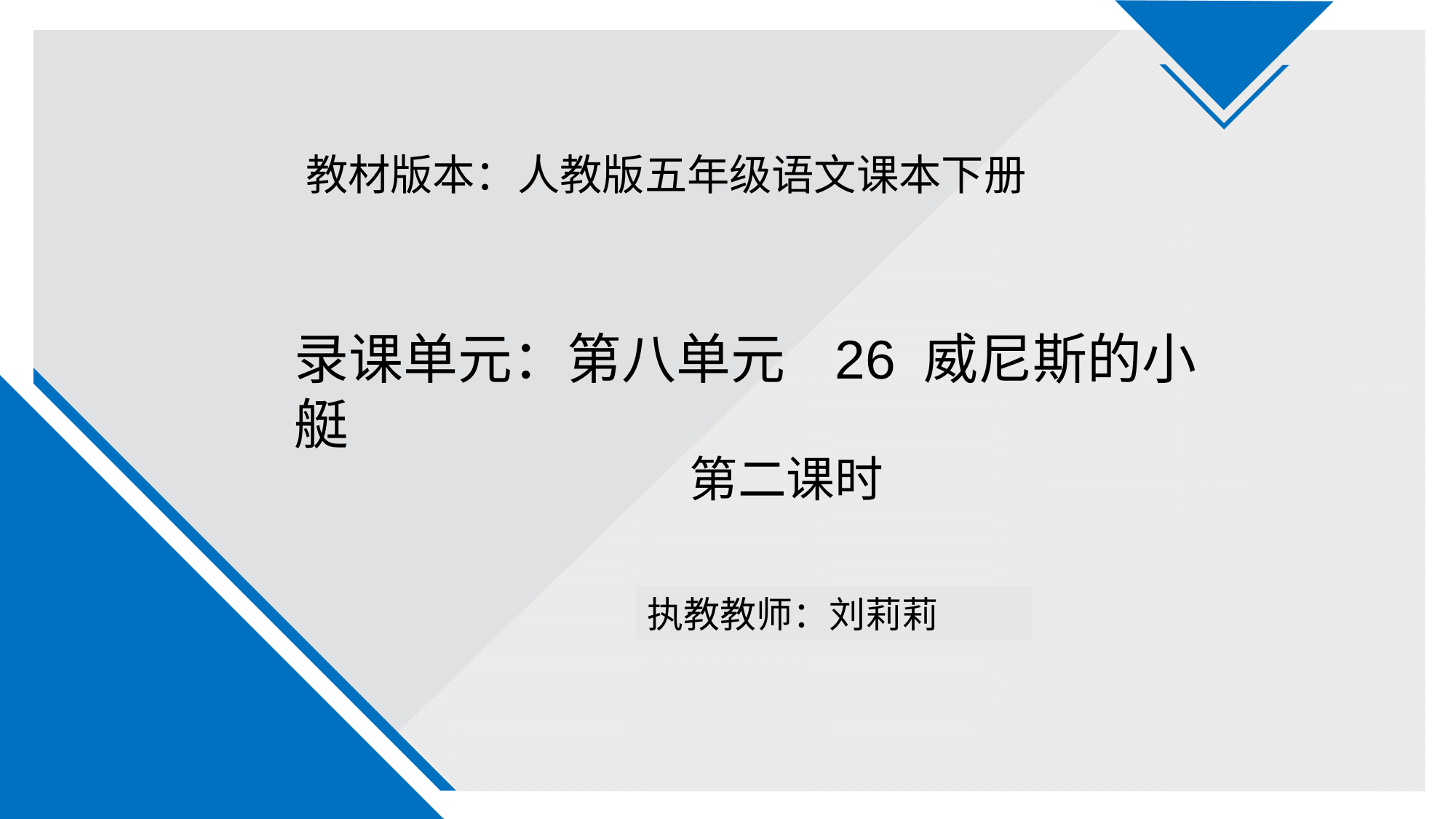

教材版本：人教版五年级语文课本下册
录课单元：第八单元   26 威尼斯的小艇
第二课时
执教教师：刘莉莉